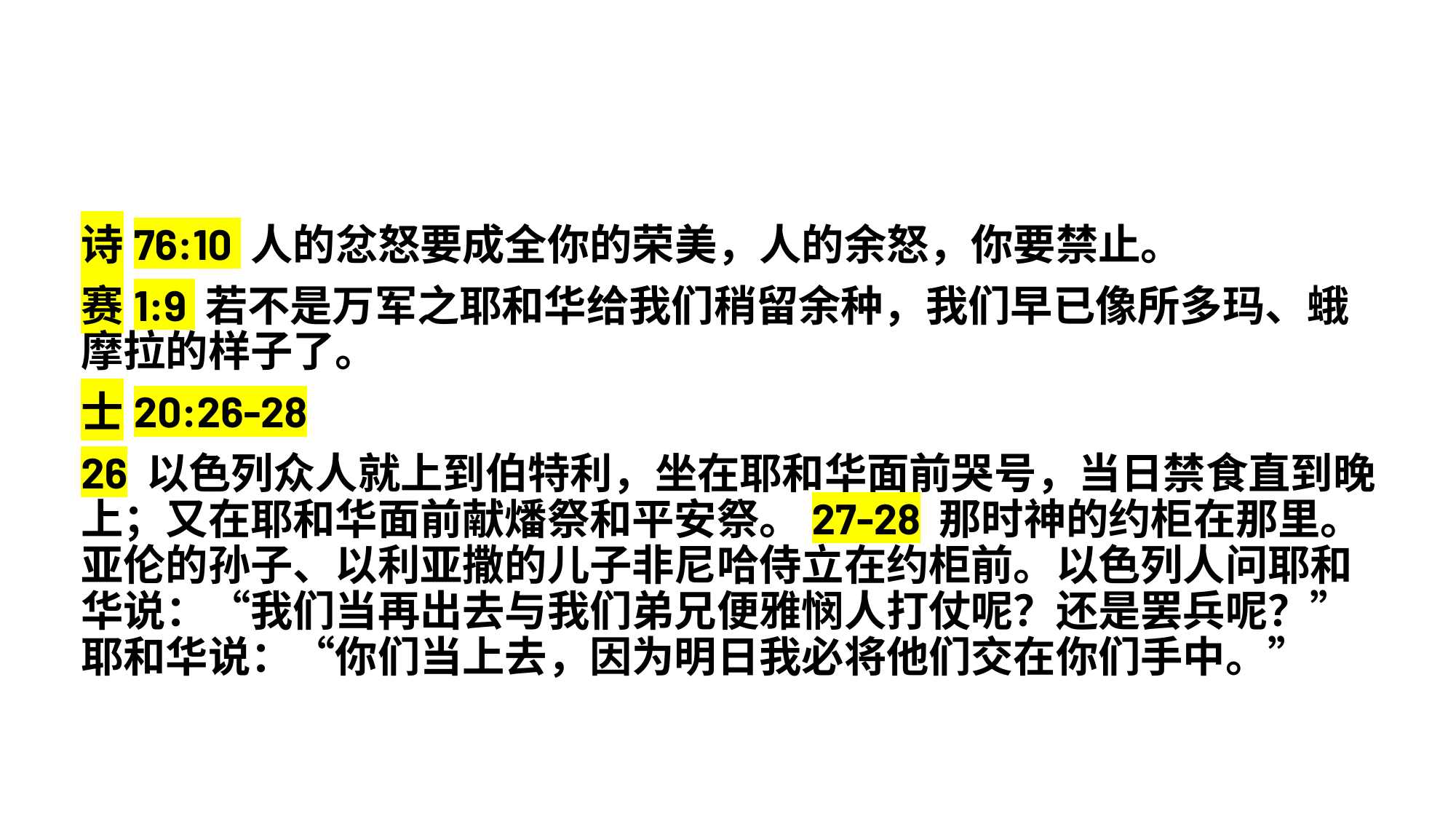

诗76:10 人的忿怒要成全你的荣美，人的余怒，你要禁止。
赛1:9 若不是万军之耶和华给我们稍留余种，我们早已像所多玛、蛾摩拉的样子了。
士20:26-28
26 以色列众人就上到伯特利，坐在耶和华面前哭号，当日禁食直到晚上；又在耶和华面前献燔祭和平安祭。27-28 那时神的约柜在那里。亚伦的孙子、以利亚撒的儿子非尼哈侍立在约柜前。以色列人问耶和华说：“我们当再出去与我们弟兄便雅悯人打仗呢？还是罢兵呢？”耶和华说：“你们当上去，因为明日我必将他们交在你们手中。”